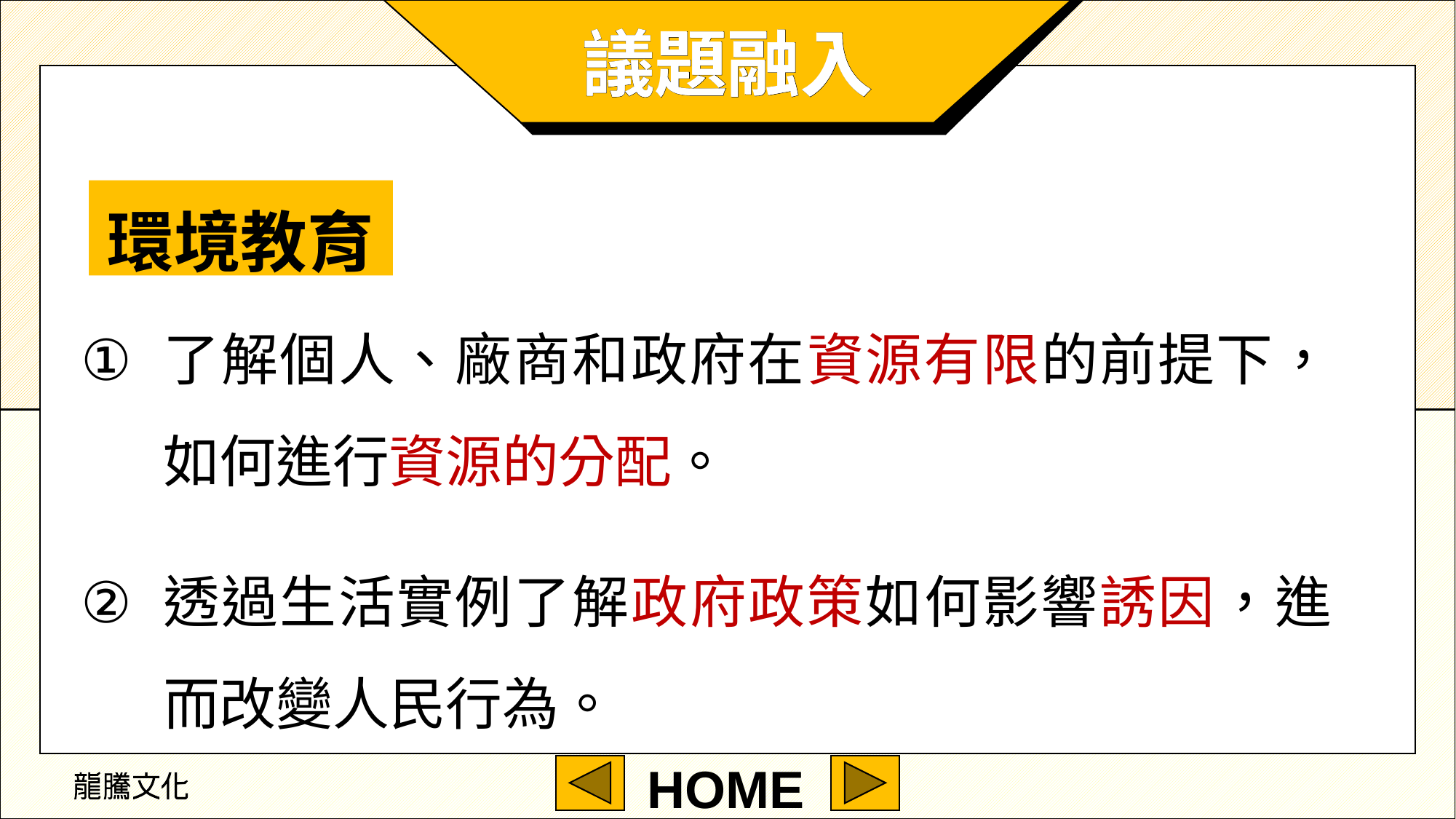

環境教育
了解個人、廠商和政府在資源有限的前提下，如何進行資源的分配。
透過生活實例了解政府政策如何影響誘因，進而改變人民行為。